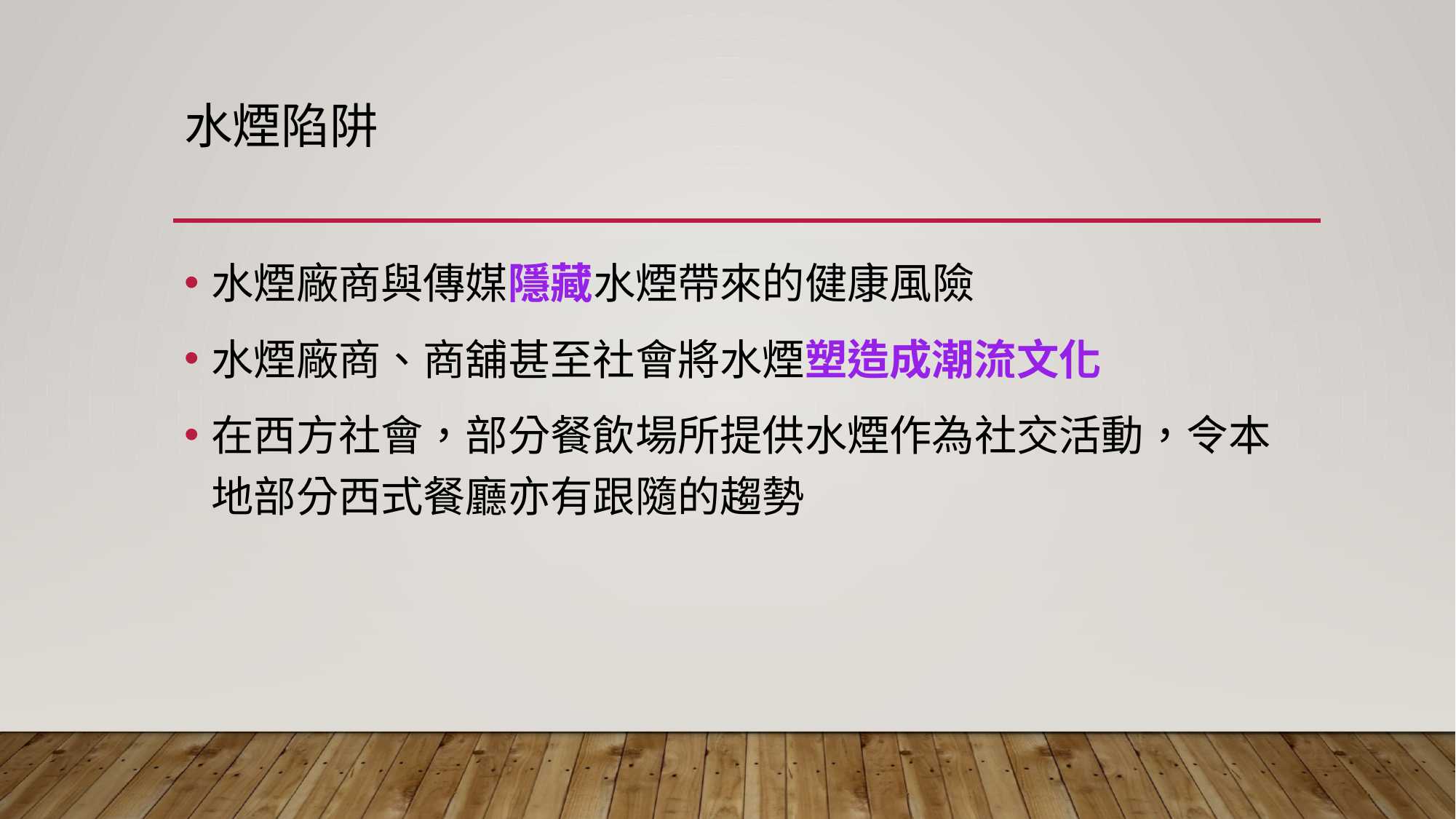

# 水煙陷阱
水煙廠商與傳媒隱藏水煙帶來的健康風險
水煙廠商、商舖甚至社會將水煙塑造成潮流文化
在西方社會，部分餐飲場所提供水煙作為社交活動，令本地部分西式餐廳亦有跟隨的趨勢